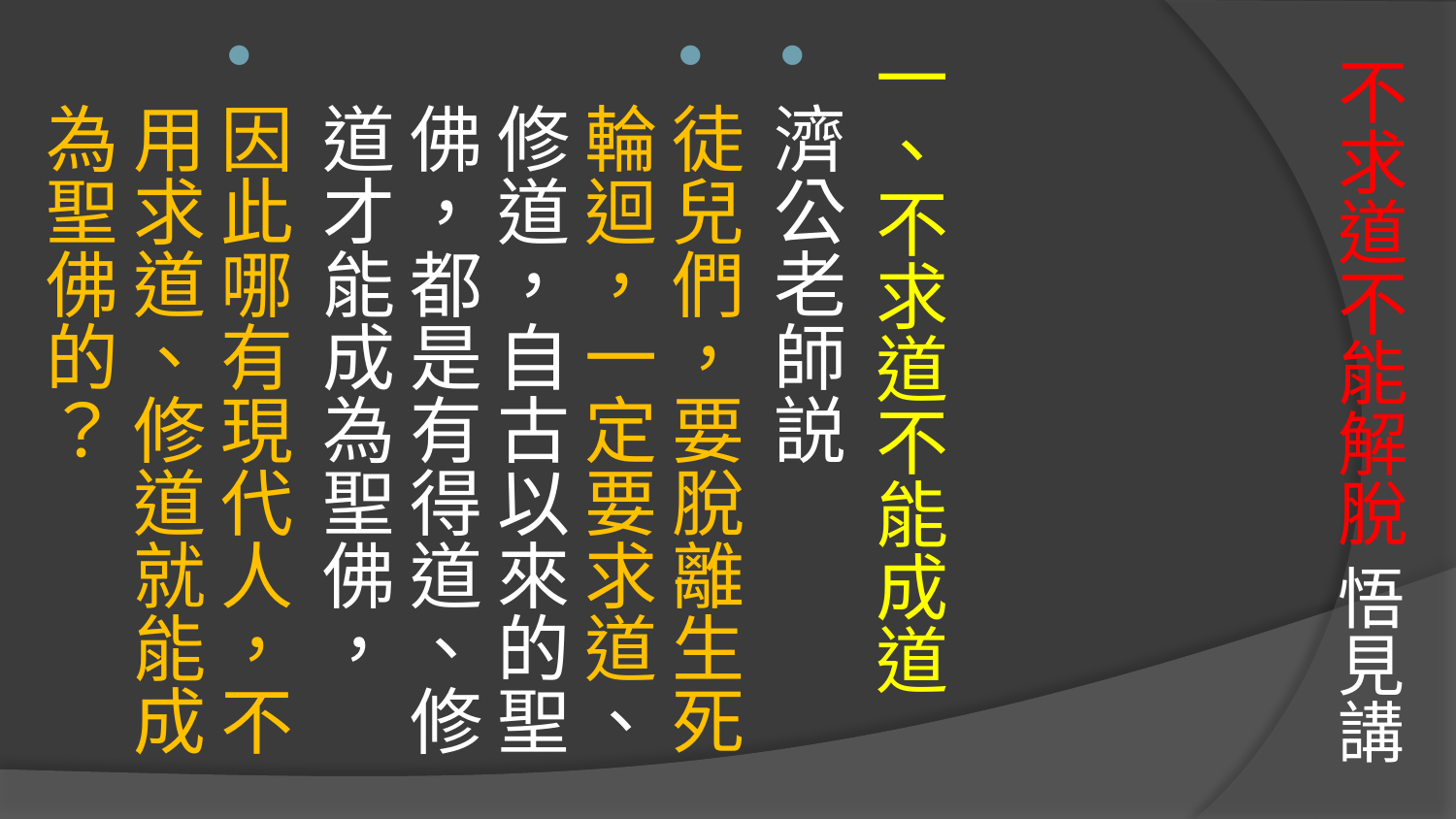

一、不求道不能成道
濟公老師説
徒兒們，要脫離生死輪迴，一定要求道、修道，自古以來的聖佛，都是有得道、修道才能成為聖佛，
因此哪有現代人，不用求道、修道就能成為聖佛的？
# 不求道不能解脫 悟見講